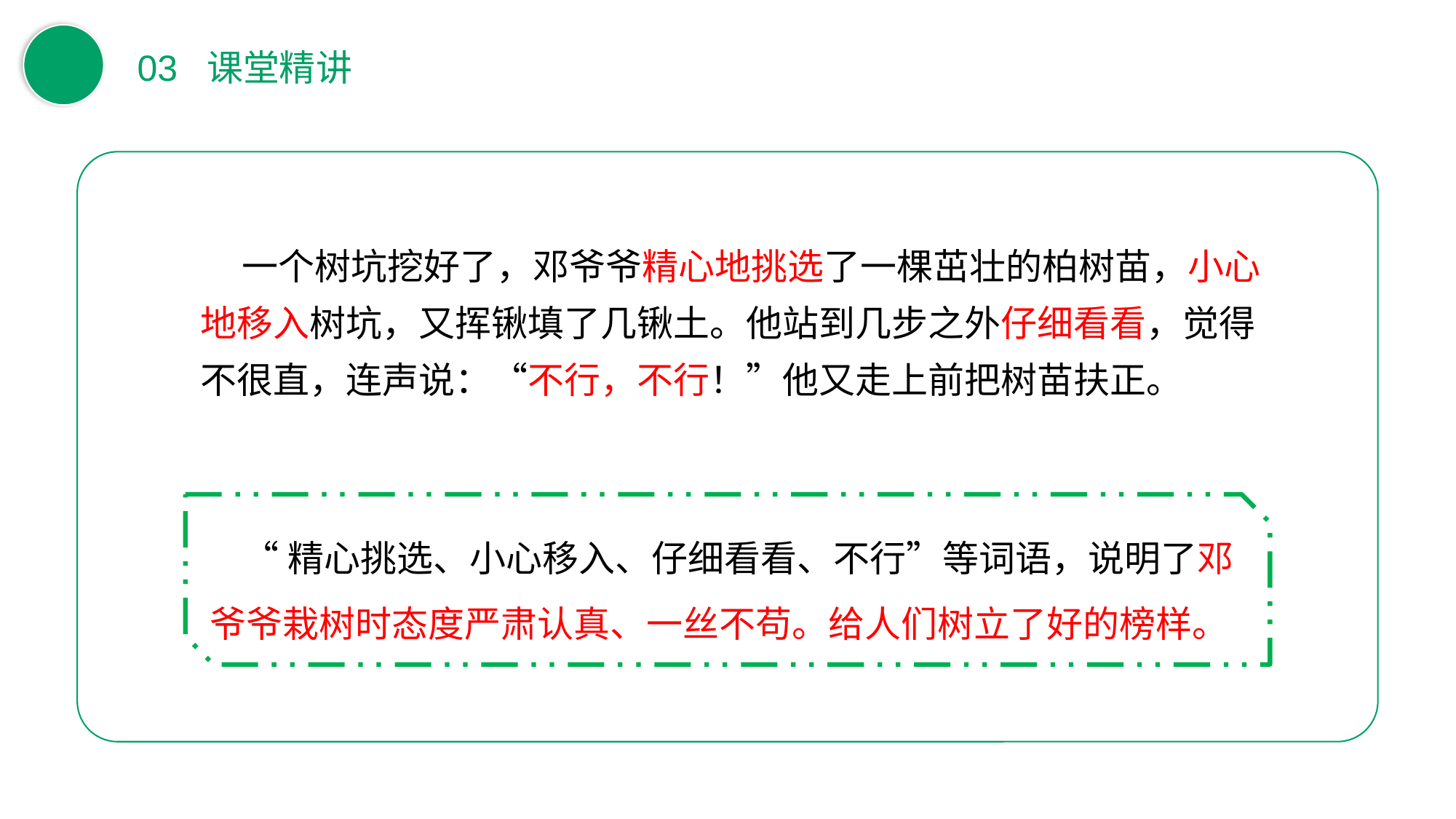

03  课堂精讲
    一个树坑挖好了，邓爷爷精心地挑选了一棵茁壮的柏树苗，小心地移入树坑，又挥锹填了几锹土。他站到几步之外仔细看看，觉得不很直，连声说：“不行，不行！”他又走上前把树苗扶正。
    “精心挑选、小心移入、仔细看看、不行”等词语，说明了邓爷爷栽树时态度严肃认真、一丝不苟。给人们树立了好的榜样。